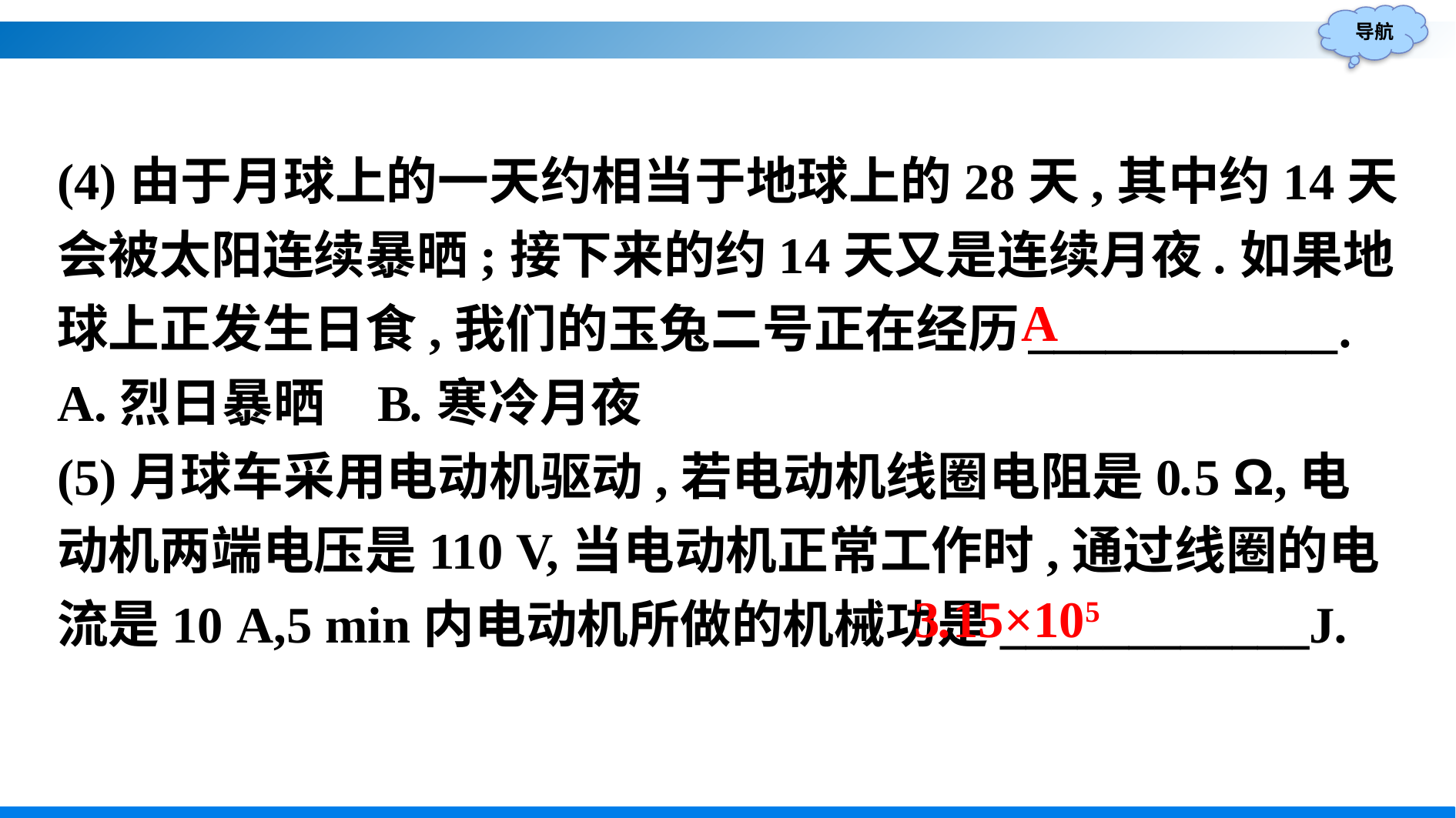

(4)由于月球上的一天约相当于地球上的28天,其中约14天会被太阳连续暴晒;接下来的约14天又是连续月夜.如果地球上正发生日食,我们的玉兔二号正在经历____________.
A.烈日暴晒	B.寒冷月夜
(5)月球车采用电动机驱动,若电动机线圈电阻是0.5 Ω,电动机两端电压是110 V,当电动机正常工作时,通过线圈的电流是10 A,5 min内电动机所做的机械功是____________J.
A
3.15×105